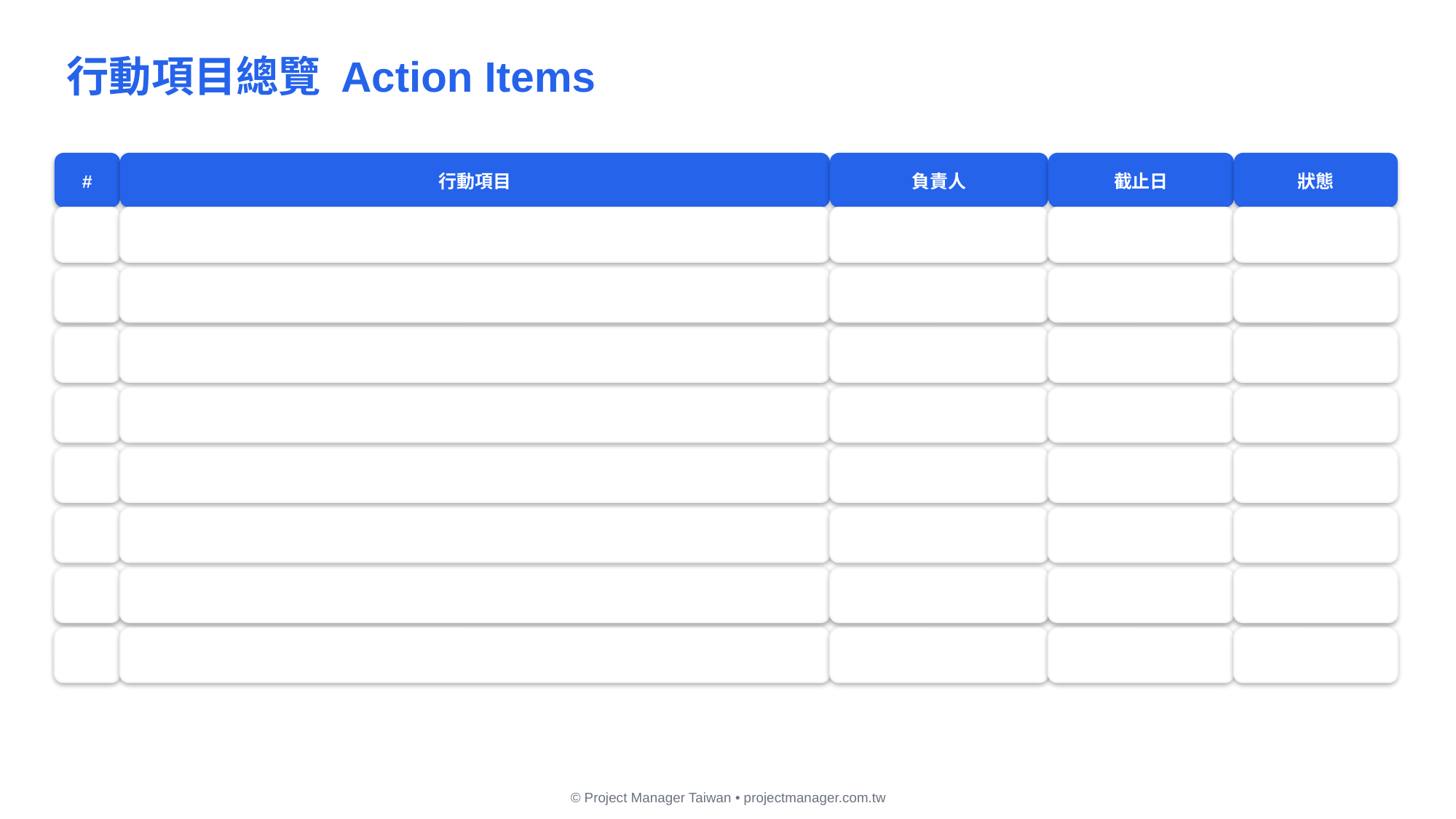

行動項目總覽 Action Items

#
行動項目
負責人
截止日
狀態

© Project Manager Taiwan • projectmanager.com.tw